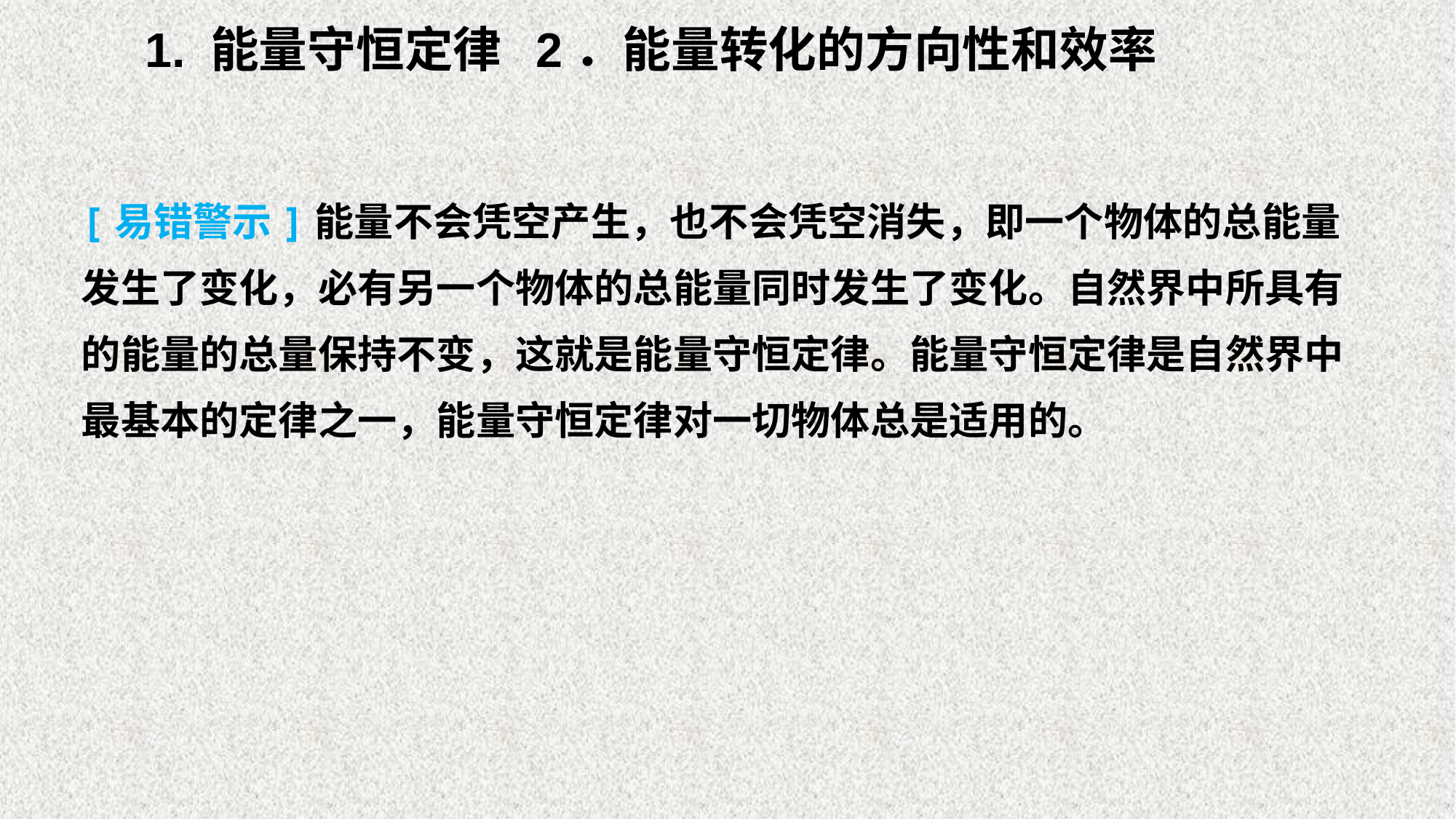

1. 能量守恒定律  2．能量转化的方向性和效率
[易错警示]能量不会凭空产生，也不会凭空消失，即一个物体的总能量发生了变化，必有另一个物体的总能量同时发生了变化。自然界中所具有的能量的总量保持不变，这就是能量守恒定律。能量守恒定律是自然界中最基本的定律之一，能量守恒定律对一切物体总是适用的。